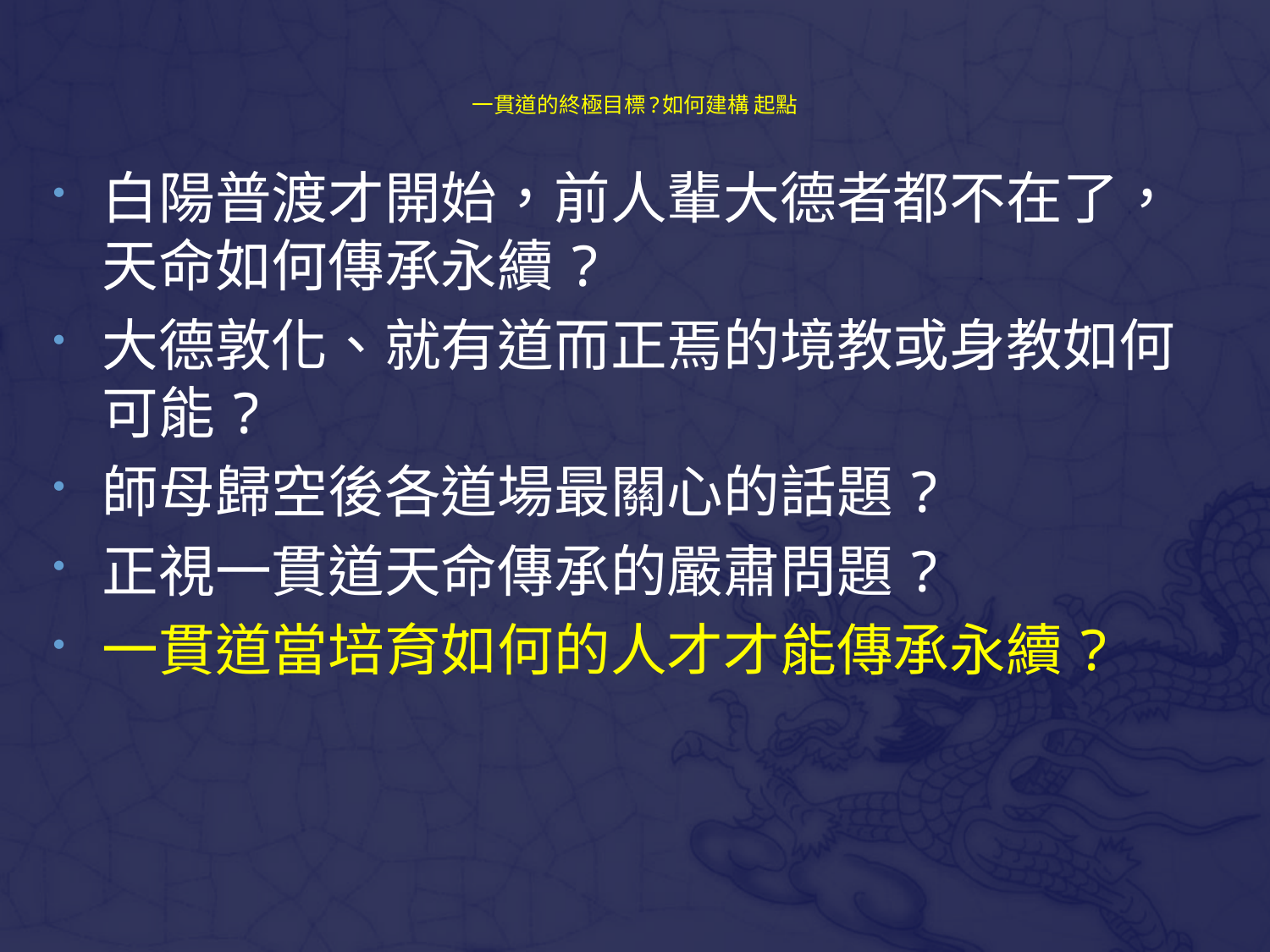

# 一貫道的終極目標?如何建構 起點
白陽普渡才開始，前人輩大德者都不在了，天命如何傳承永續?
大德敦化、就有道而正焉的境教或身教如何可能?
師母歸空後各道場最關心的話題?
正視一貫道天命傳承的嚴肅問題?
一貫道當培育如何的人才才能傳承永續?